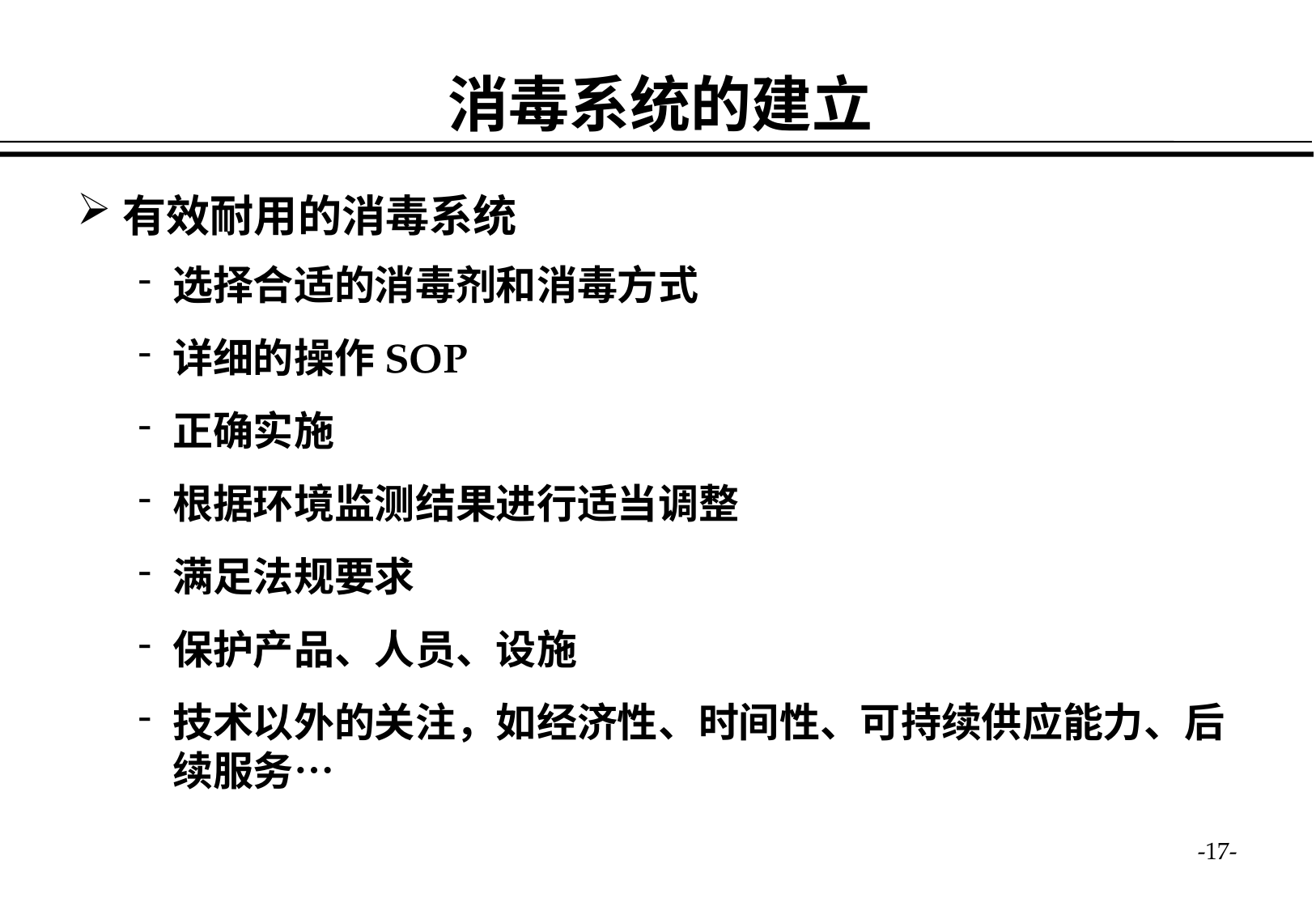

消毒系统的建立
有效耐用的消毒系统
选择合适的消毒剂和消毒方式
详细的操作SOP
正确实施
根据环境监测结果进行适当调整
满足法规要求
保护产品、人员、设施
技术以外的关注，如经济性、时间性、可持续供应能力、后续服务…
-17-